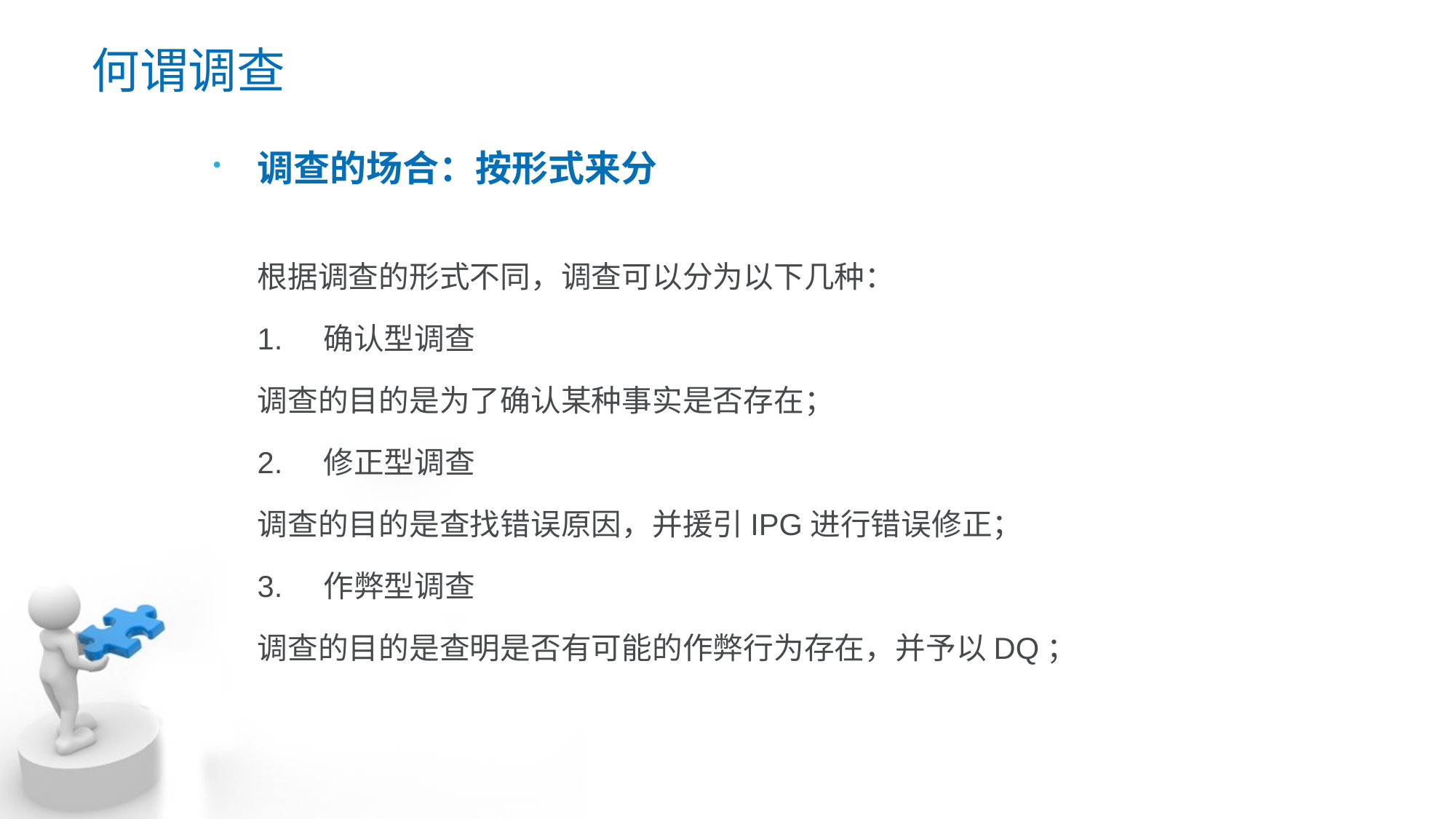

# 何谓调查
调查的场合：按形式来分

根据调查的形式不同，调查可以分为以下几种：
1.    确认型调查
调查的目的是为了确认某种事实是否存在；
2.    修正型调查
调查的目的是查找错误原因，并援引IPG进行错误修正；
3.    作弊型调查
调查的目的是查明是否有可能的作弊行为存在，并予以DQ；